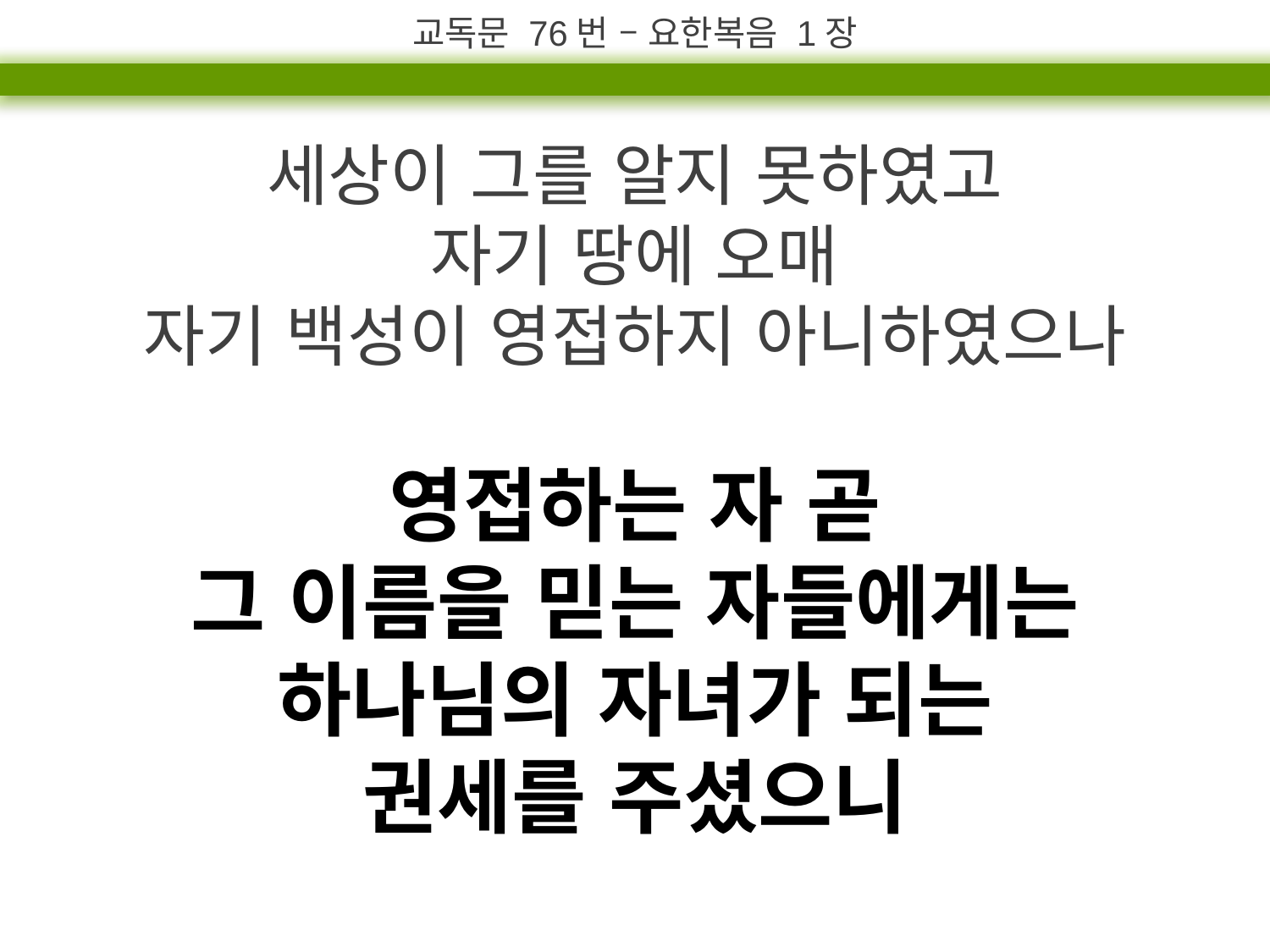

교독문 76번 – 요한복음 1장

세상이 그를 알지 못하였고
자기 땅에 오매
자기 백성이 영접하지 아니하였으나
영접하는 자 곧
그 이름을 믿는 자들에게는
하나님의 자녀가 되는
권세를 주셨으니